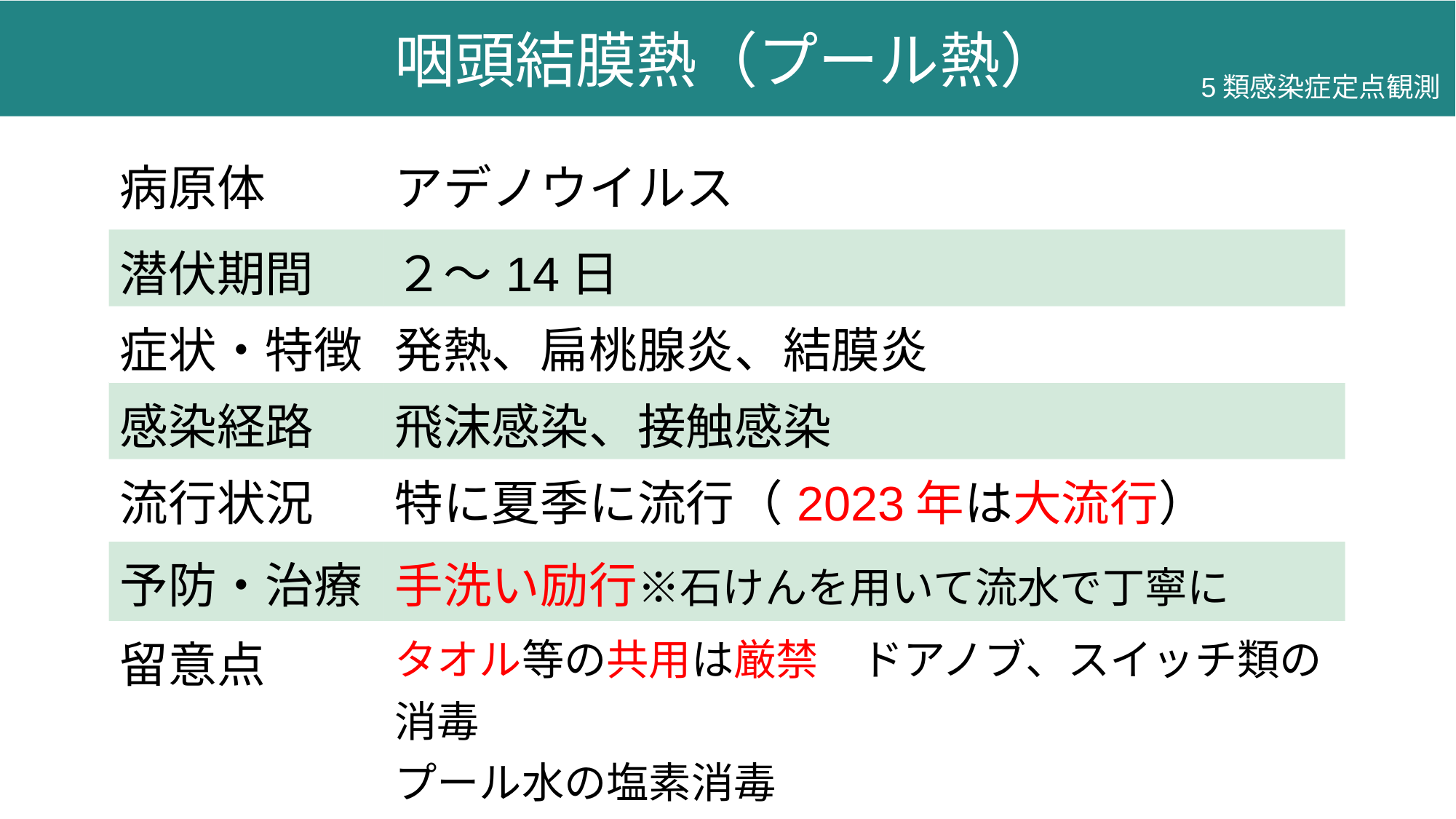

咽頭結膜熱（プール熱）
5類感染症定点観測
| 病原体 | アデノウイルス |
| --- | --- |
| 潜伏期間 | ２～14日 |
| 症状・特徴 | 発熱、扁桃腺炎、結膜炎 |
| 感染経路 | 飛沫感染、接触感染 |
| 流行状況 | 特に夏季に流行（2023年は大流行） |
| 予防・治療 | 手洗い励行※石けんを用いて流水で丁寧に |
| 留意点 | タオル等の共用は厳禁　ドアノブ、スイッチ類の消毒 プール水の塩素消毒 |